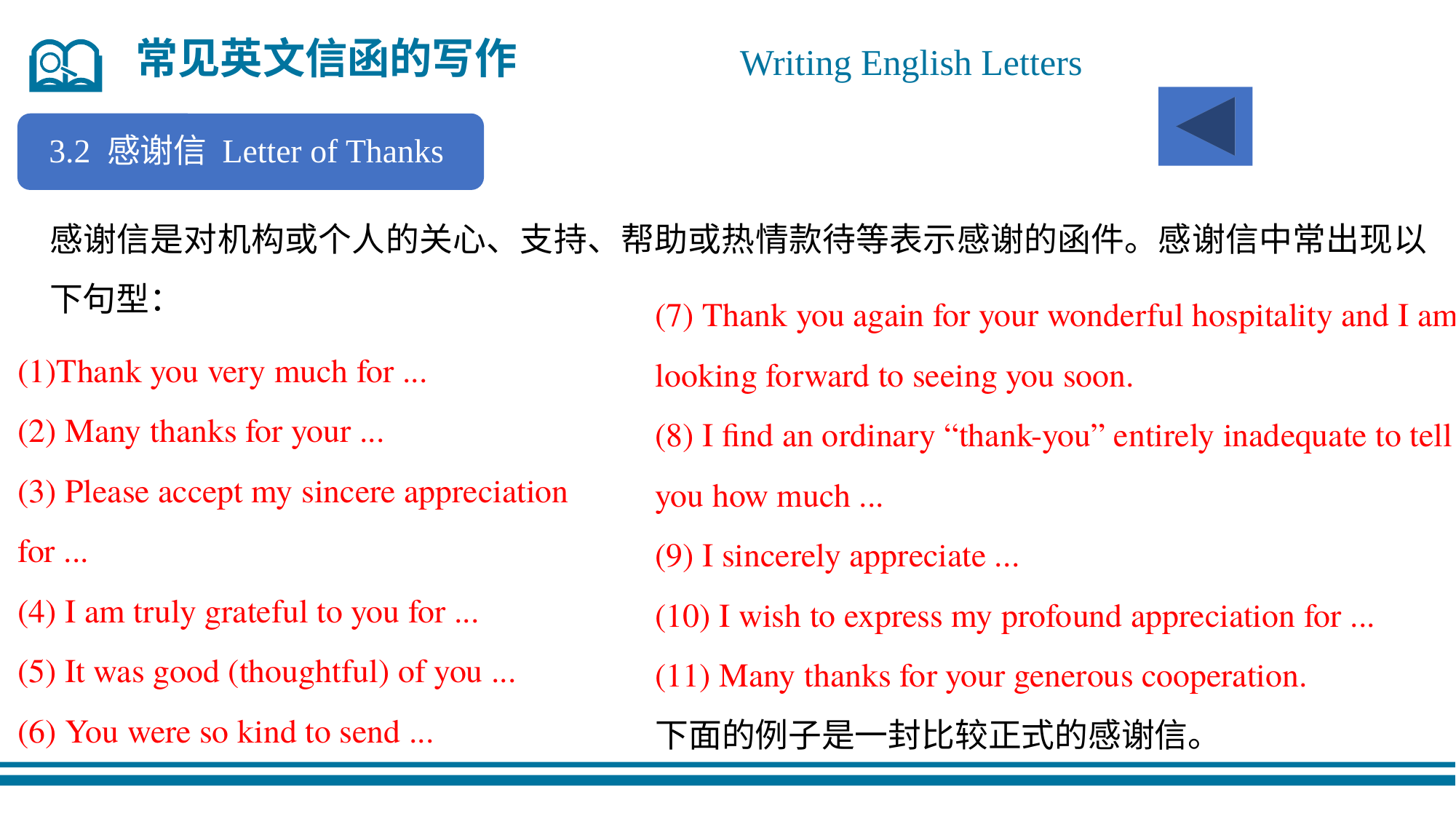

常见英文信函的写作
 Writing English Letters

3.2 感谢信 Letter of Thanks

感谢信是对机构或个人的关心、支持、帮助或热情款待等表示感谢的函件。感谢信中常出现以下句型：
(7) Thank you again for your wonderful hospitality and I am looking forward to seeing you soon.
(8) I find an ordinary “thank-you” entirely inadequate to tell you how much ...
(9) I sincerely appreciate ...
(10) I wish to express my profound appreciation for ...
(11) Many thanks for your generous cooperation.
下面的例子是一封比较正式的感谢信。

(1)Thank you very much for ...
(2) Many thanks for your ...
(3) Please accept my sincere appreciation for ...
(4) I am truly grateful to you for ...
(5) It was good (thoughtful) of you ...
(6) You were so kind to send ...